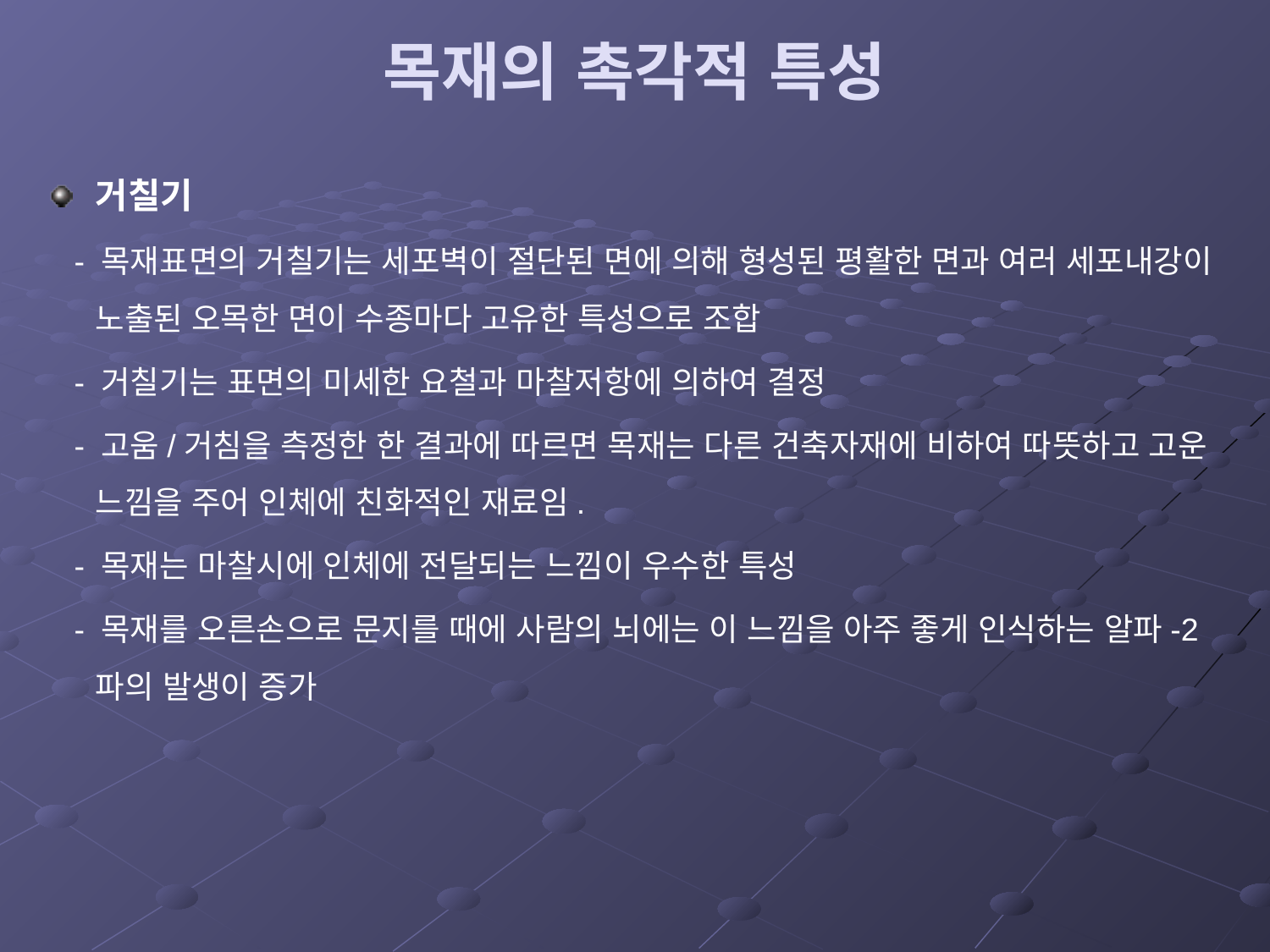

# 목재의 촉각적 특성
거칠기
   - 목재표면의 거칠기는 세포벽이 절단된 면에 의해 형성된 평활한 면과 여러 세포내강이 노출된 오목한 면이 수종마다 고유한 특성으로 조합
   - 거칠기는 표면의 미세한 요철과 마찰저항에 의하여 결정
   - 고움/거침을 측정한 한 결과에 따르면 목재는 다른 건축자재에 비하여 따뜻하고 고운 느낌을 주어 인체에 친화적인 재료임.
   - 목재는 마찰시에 인체에 전달되는 느낌이 우수한 특성
   - 목재를 오른손으로 문지를 때에 사람의 뇌에는 이 느낌을 아주 좋게 인식하는 알파-2파의 발생이 증가